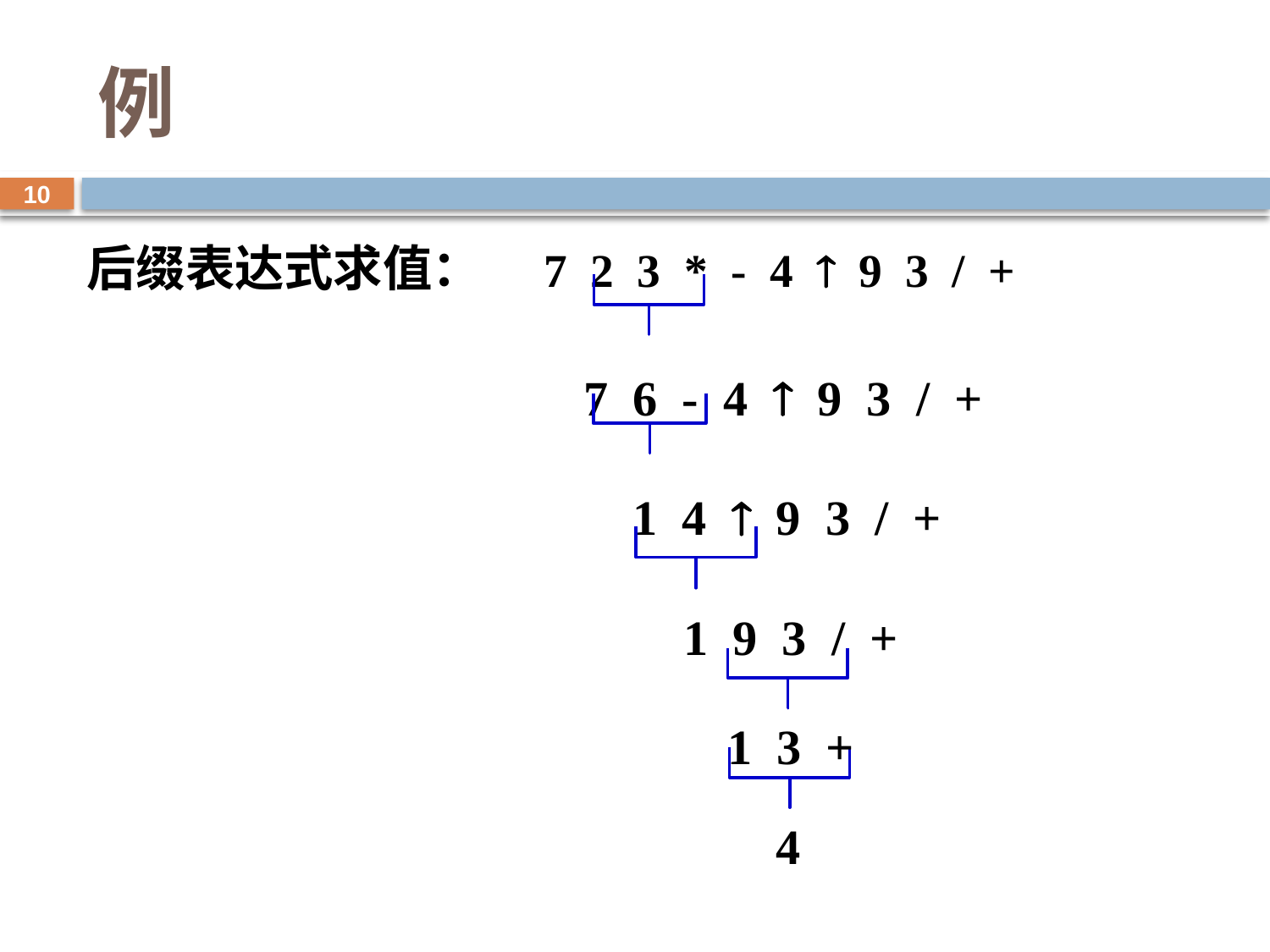

# 例
10
7  2  3  *  -  4  ↑  9  3  /  +
后缀表达式求值：

7  6  -  4  ↑  9  3  /  +

    1  4  ↑  9  3  /  +

    1  9  3  /  +

    1  3  +

    4